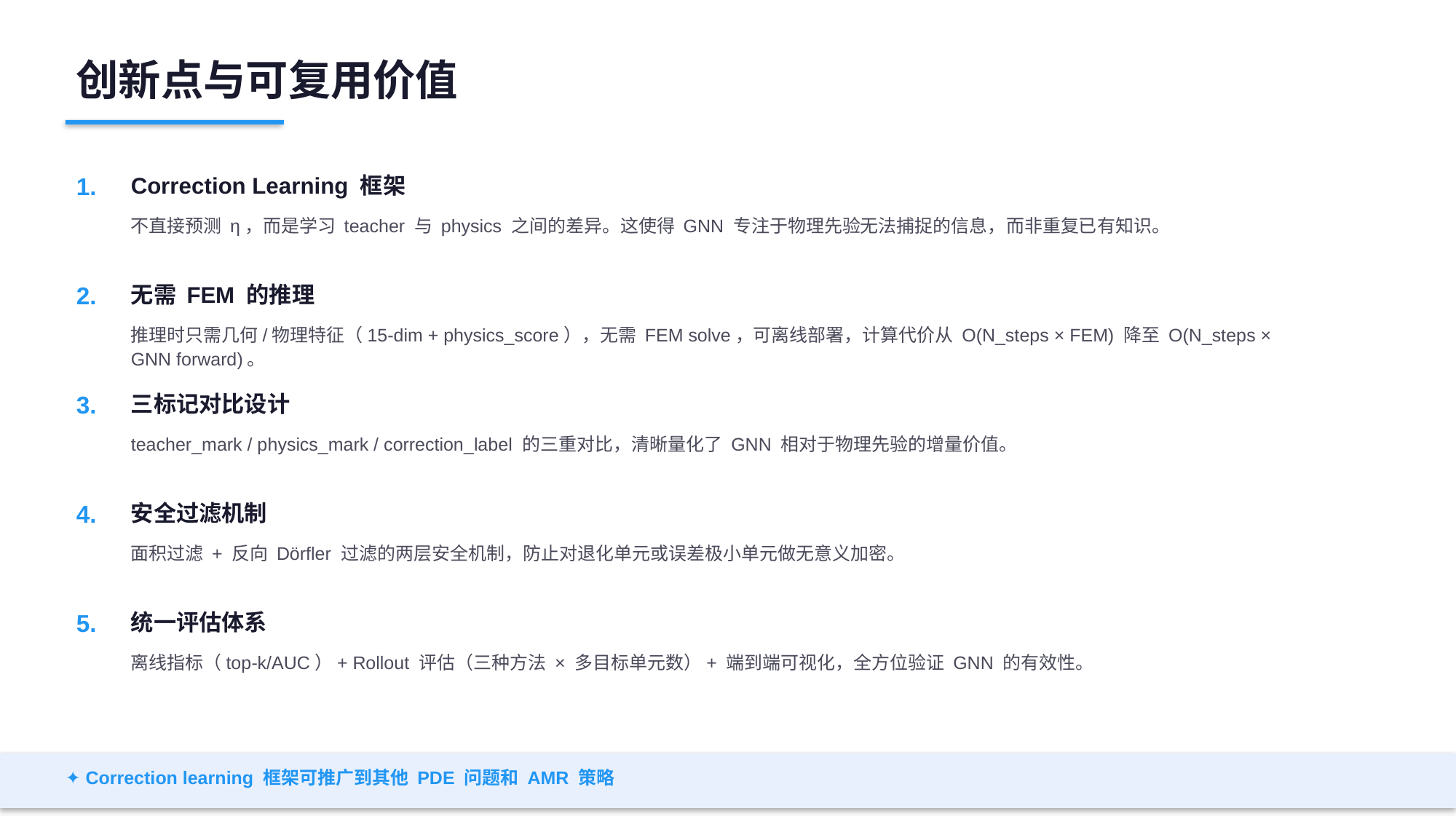

创新点与可复用价值

1.
Correction Learning 框架
不直接预测 η，而是学习 teacher 与 physics 之间的差异。这使得 GNN 专注于物理先验无法捕捉的信息，而非重复已有知识。
2.
无需 FEM 的推理
推理时只需几何/物理特征（15-dim + physics_score），无需 FEM solve，可离线部署，计算代价从 O(N_steps × FEM) 降至 O(N_steps × GNN forward)。
3.
三标记对比设计
teacher_mark / physics_mark / correction_label 的三重对比，清晰量化了 GNN 相对于物理先验的增量价值。
4.
安全过滤机制
面积过滤 + 反向 Dörfler 过滤的两层安全机制，防止对退化单元或误差极小单元做无意义加密。
5.
统一评估体系
离线指标（top-k/AUC）+ Rollout 评估（三种方法 × 多目标单元数）+ 端到端可视化，全方位验证 GNN 的有效性。

✦ Correction learning 框架可推广到其他 PDE 问题和 AMR 策略